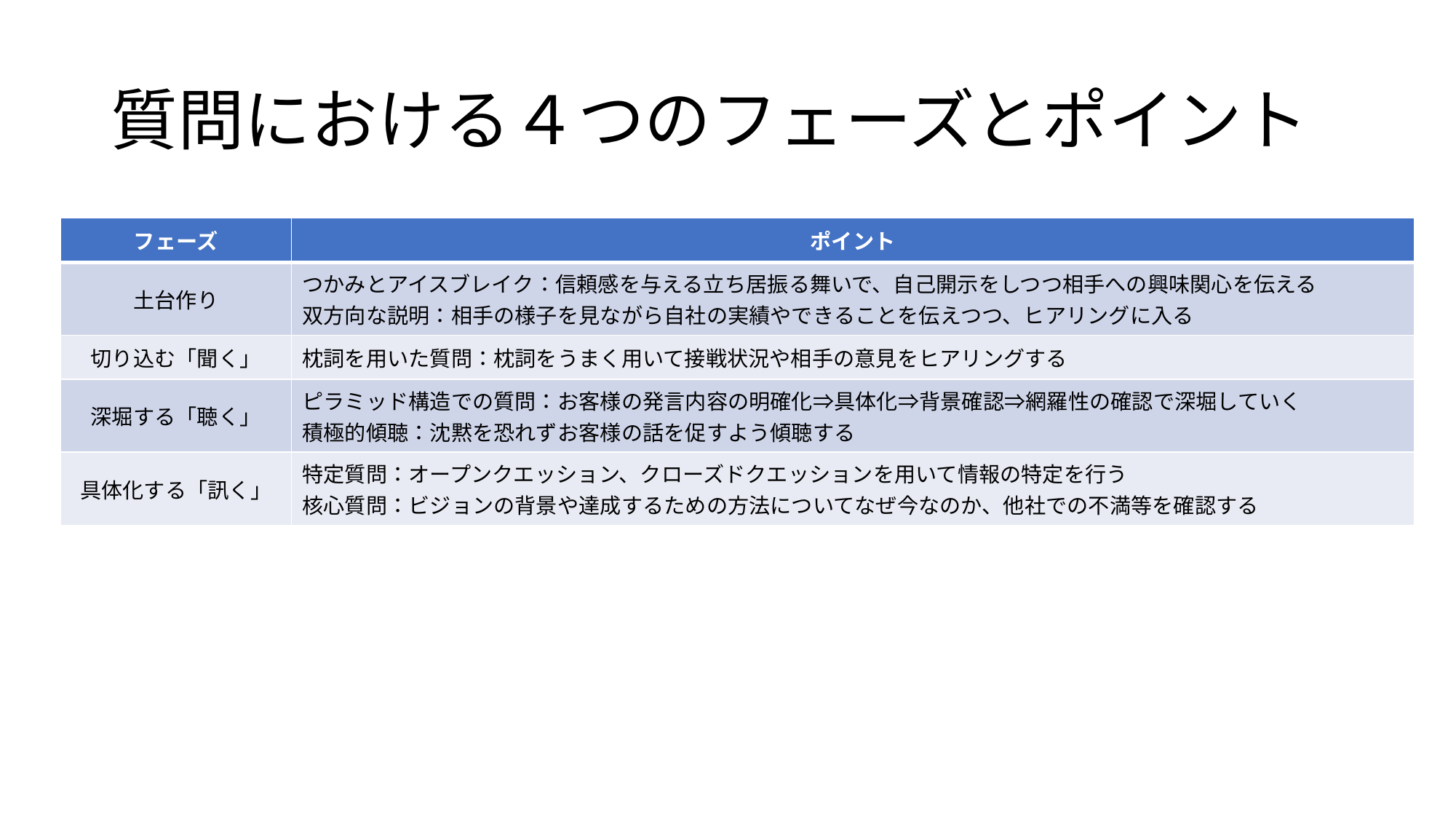

# 質問における４つのフェーズとポイント
| フェーズ | ポイント |
| --- | --- |
| 土台作り | つかみとアイスブレイク：信頼感を与える立ち居振る舞いで、自己開示をしつつ相手への興味関心を伝える 双方向な説明：相手の様子を見ながら自社の実績やできることを伝えつつ、ヒアリングに入る |
| 切り込む「聞く」 | 枕詞を用いた質問：枕詞をうまく用いて接戦状況や相手の意見をヒアリングする |
| 深堀する「聴く」 | ピラミッド構造での質問：お客様の発言内容の明確化⇒具体化⇒背景確認⇒網羅性の確認で深堀していく 積極的傾聴：沈黙を恐れずお客様の話を促すよう傾聴する |
| 具体化する「訊く」 | 特定質問：オープンクエッション、クローズドクエッションを用いて情報の特定を行う 核心質問：ビジョンの背景や達成するための方法についてなぜ今なのか、他社での不満等を確認する |